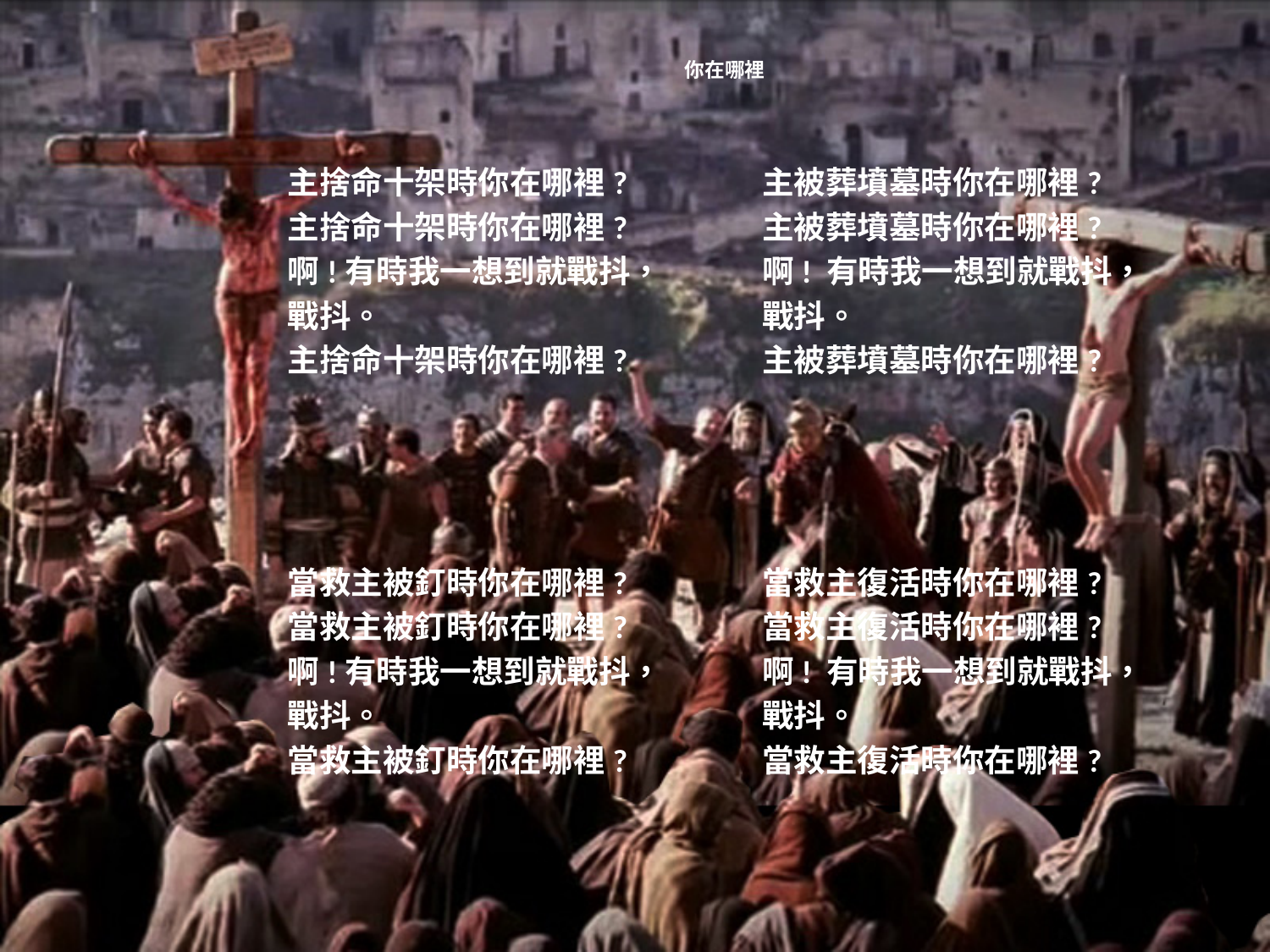

# 你在哪裡
主捨命十架時你在哪裡?
主捨命十架時你在哪裡?
啊!有時我一想到就戰抖，
戰抖。
主捨命十架時你在哪裡?

當救主被釘時你在哪裡?
當救主被釘時你在哪裡?
啊!有時我一想到就戰抖，
戰抖。
當救主被釘時你在哪裡?

主被葬墳墓時你在哪裡?
主被葬墳墓時你在哪裡?
啊! 有時我一想到就戰抖，
戰抖。
主被葬墳墓時你在哪裡?

當救主復活時你在哪裡?
當救主復活時你在哪裡?
啊! 有時我一想到就戰抖，
戰抖。
當救主復活時你在哪裡?